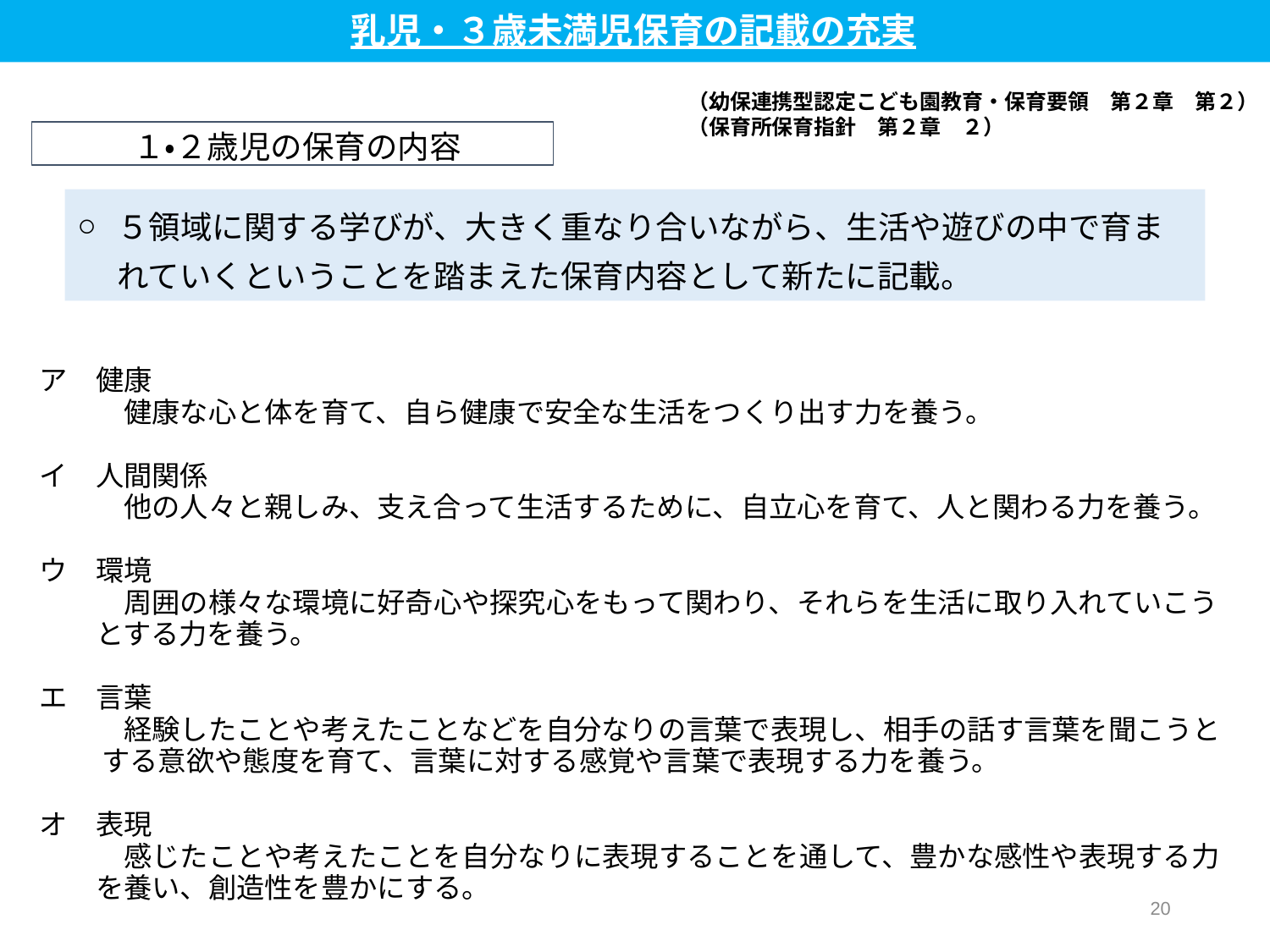

乳児・３歳未満児保育の記載の充実
（幼保連携型認定こども園教育・保育要領　第２章　第２）
（保育所保育指針　第２章　２）
１・２歳児の保育の内容
５領域に関する学びが、大きく重なり合いながら、生活や遊びの中で育まれていくということを踏まえた保育内容として新たに記載。
ア　健康
　　　健康な心と体を育て、自ら健康で安全な生活をつくり出す力を養う。

イ　人間関係
　　　他の人々と親しみ、支え合って生活するために、自立心を育て、人と関わる力を養う。

ウ　環境
　　　周囲の様々な環境に好奇心や探究心をもって関わり、それらを生活に取り入れていこう
　　とする力を養う。

エ　言葉
　　　経験したことや考えたことなどを自分なりの言葉で表現し、相手の話す言葉を聞こうと
 　　する意欲や態度を育て、言葉に対する感覚や言葉で表現する力を養う。

オ　表現
　　　感じたことや考えたことを自分なりに表現することを通して、豊かな感性や表現する力
　　を養い、創造性を豊かにする。
20